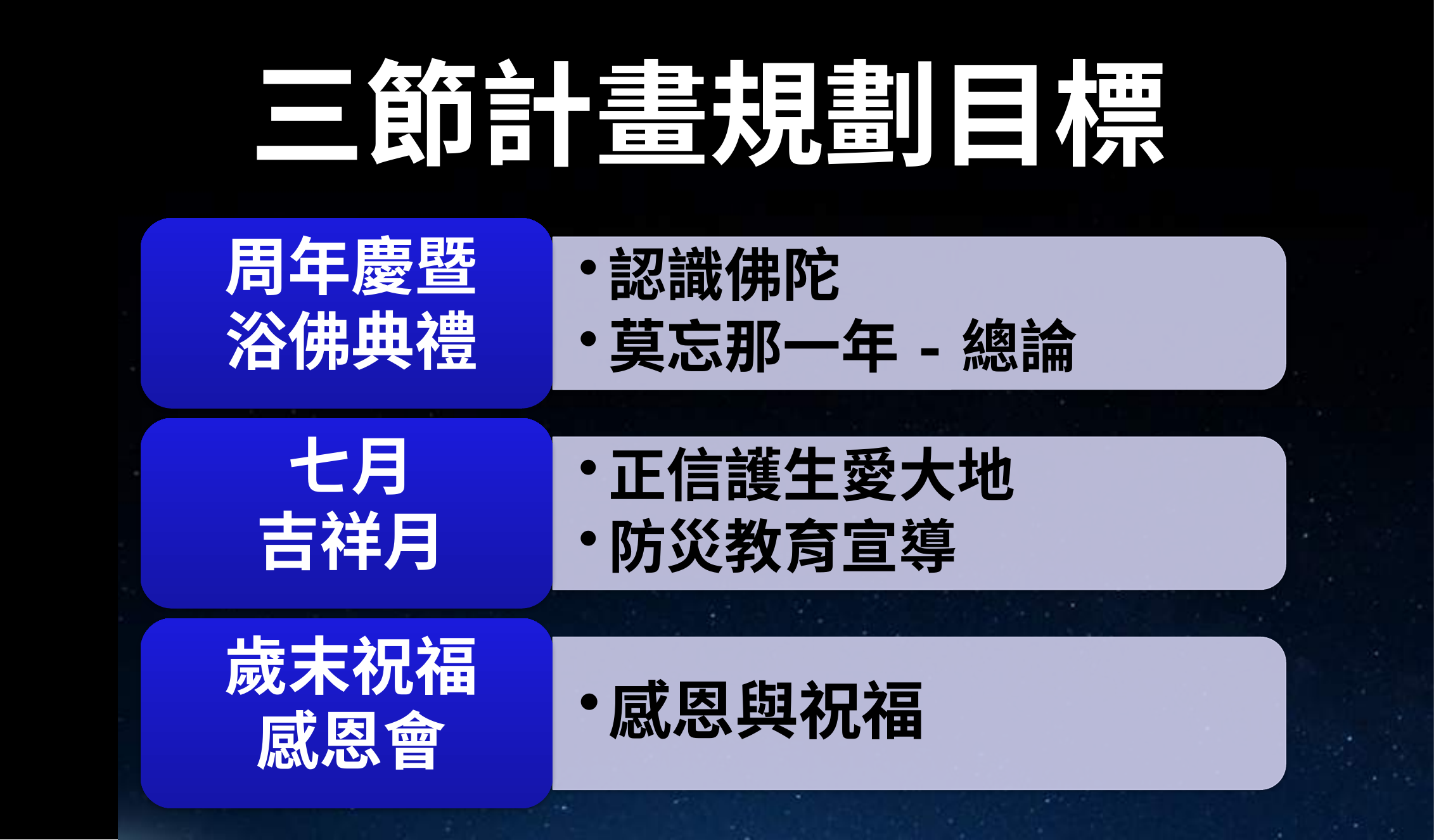

三節計畫規劃目標
認識佛陀
莫忘那一年-總論
周年慶暨
浴佛典禮
正信護生愛大地
防災教育宣導
七月
吉祥月
感恩與祝福
歲末祝福
感恩會